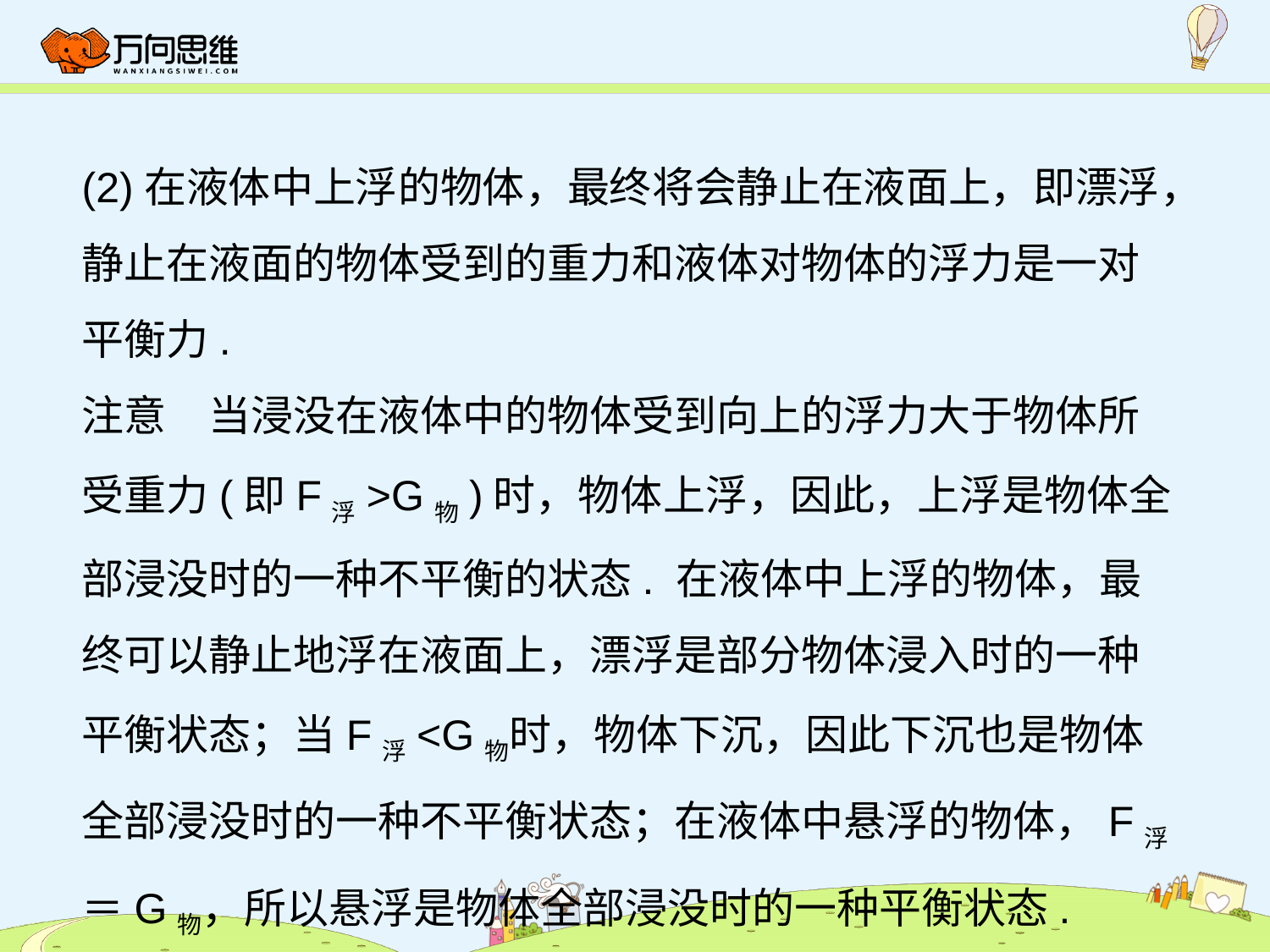

(2)在液体中上浮的物体，最终将会静止在液面上，即漂浮，静止在液面的物体受到的重力和液体对物体的浮力是一对平衡力.
注意　当浸没在液体中的物体受到向上的浮力大于物体所受重力(即F浮>G物)时，物体上浮，因此，上浮是物体全部浸没时的一种不平衡的状态. 在液体中上浮的物体，最终可以静止地浮在液面上，漂浮是部分物体浸入时的一种平衡状态；当F浮<G物时，物体下沉，因此下沉也是物体全部浸没时的一种不平衡状态；在液体中悬浮的物体，F浮＝G物，所以悬浮是物体全部浸没时的一种平衡状态.